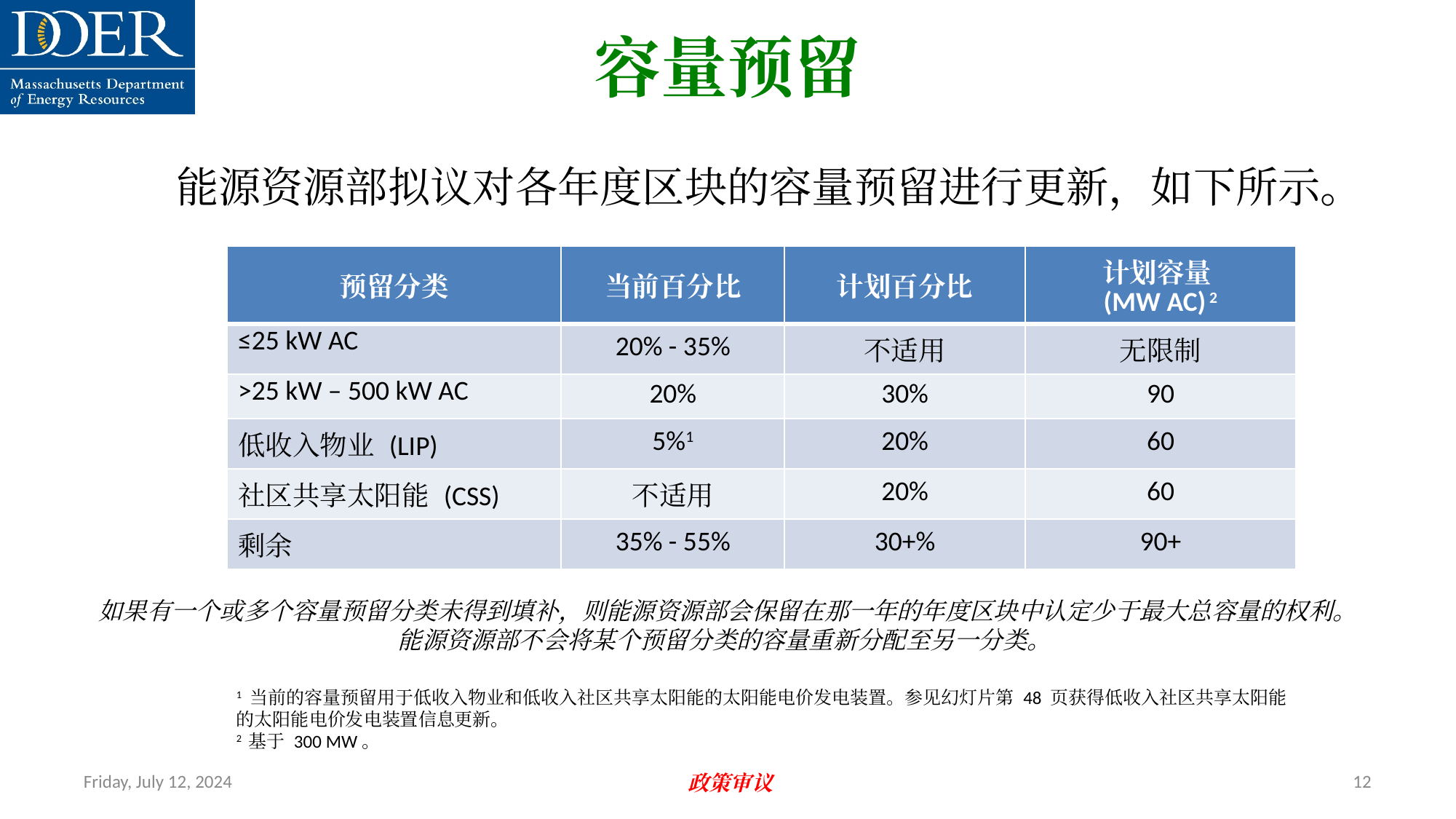

容量预留

能源资源部拟议对各年度区块的容量预留进行更新，如下所示。
| 预留分类 | 当前百分比 | 计划百分比 | 计划容量  (MW AC) 2 |
| --- | --- | --- | --- |
| ≤25 kW AC | 20% - 35% | 不适用 | 无限制 |
| >25 kW – 500 kW AC | 20% | 30% | 90 |
| 低收入物业 (LIP) | 5%1 | 20% | 60 |
| 社区共享太阳能 (CSS) | 不适用 | 20% | 60 |
| 剩余 | 35% - 55% | 30+% | 90+ |
如果有一个或多个容量预留分类未得到填补，则能源资源部会保留在那一年的年度区块中认定少于最大总容量的权利。能源资源部不会将某个预留分类的容量重新分配至另一分类。
1 当前的容量预留用于低收入物业和低收入社区共享太阳能的太阳能电价发电装置。参见幻灯片第 48 页获得低收入社区共享太阳能的太阳能电价发电装置信息更新。
2 基于 300 MW。
Friday, July 12, 2024
12
政策审议